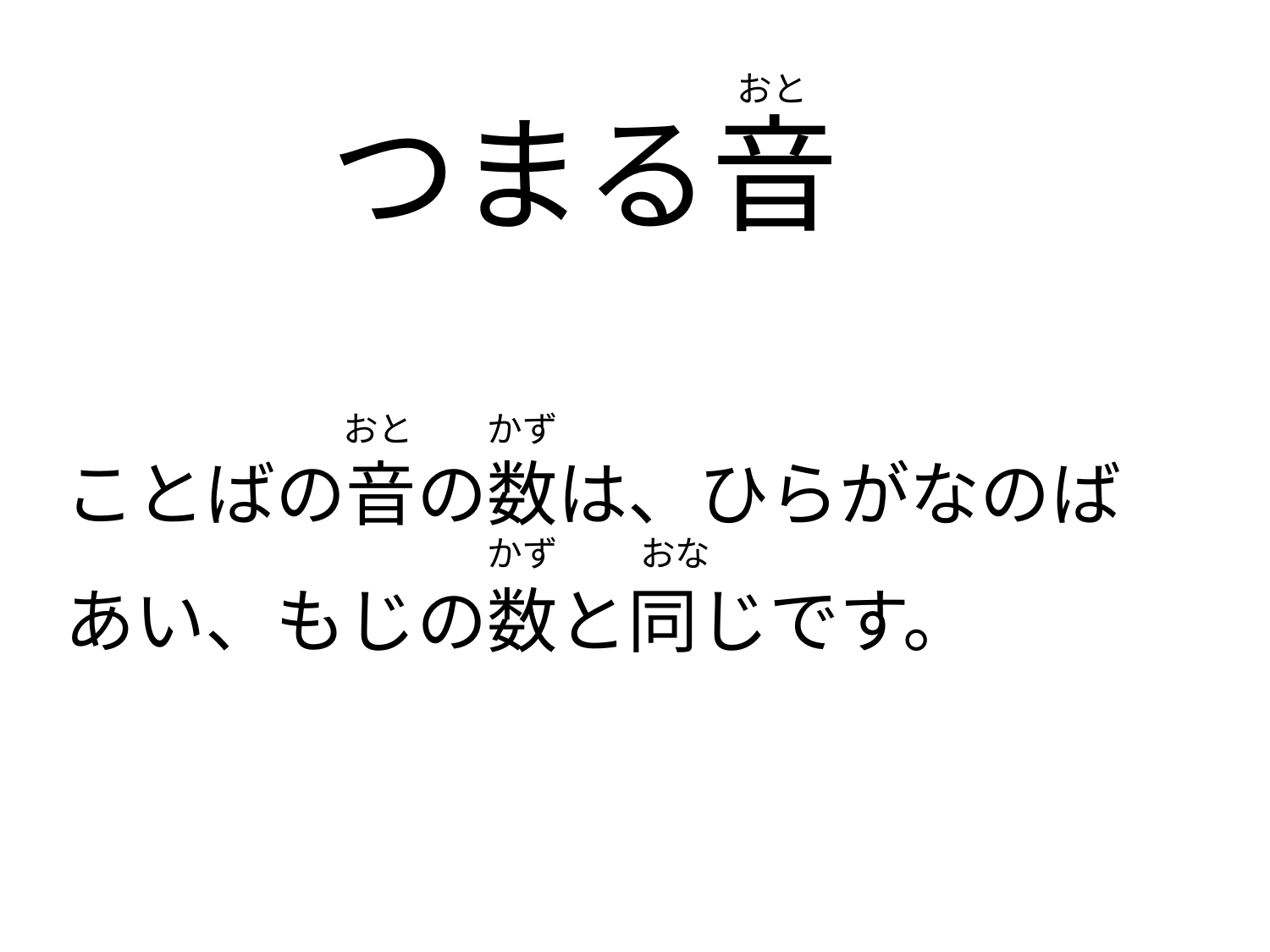

おと
つまる音
おと
かず
ことばの音の数は、ひらがなのばあい、もじの数と同じです。
かず
おな